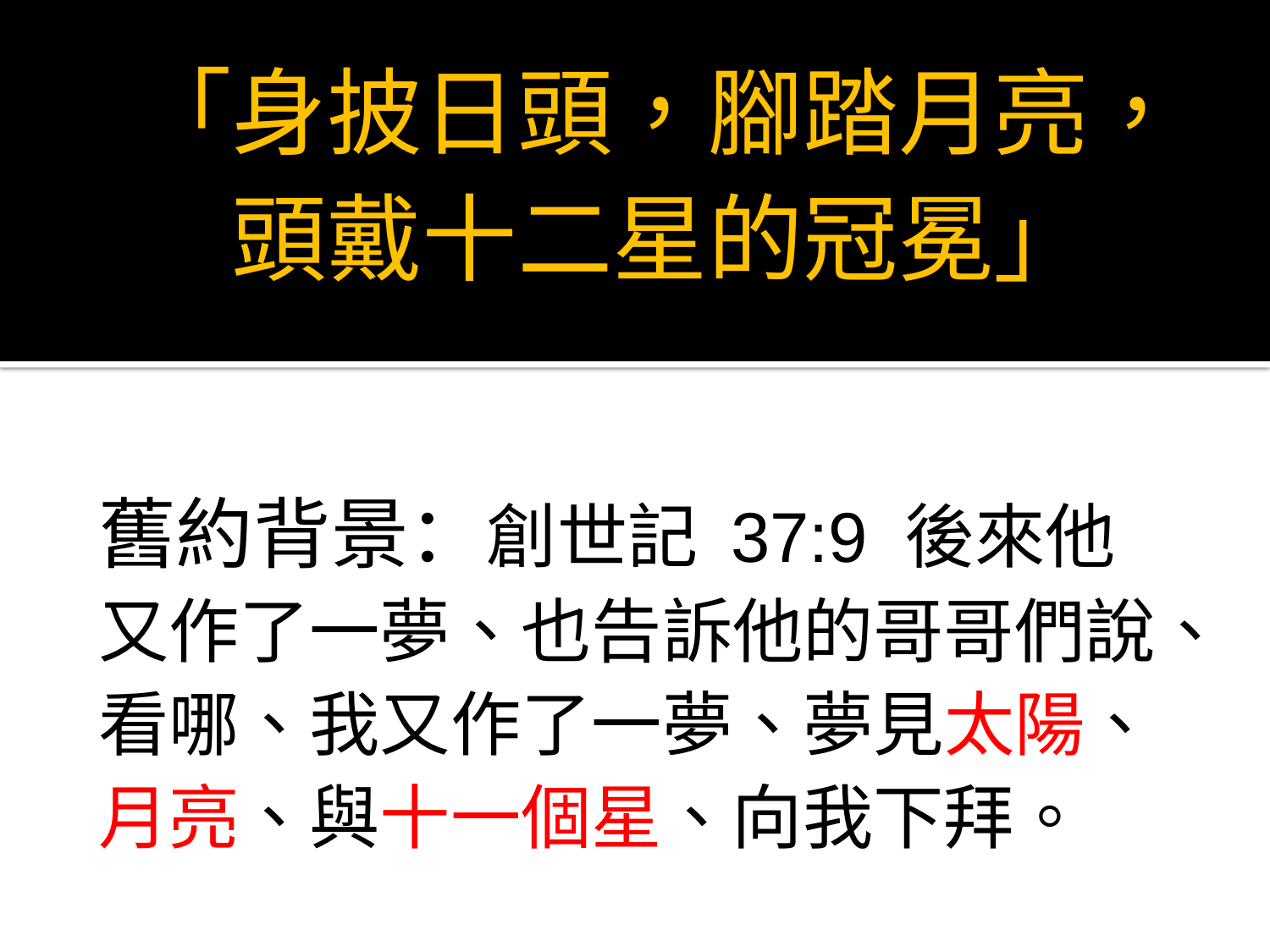

# 「身披日頭，腳踏月亮，頭戴十二星的冠冕」
舊約背景：創世記 37:9 後來他又作了一夢、也告訴他的哥哥們說、看哪、我又作了一夢、夢見太陽、月亮、與十一個星、向我下拜。